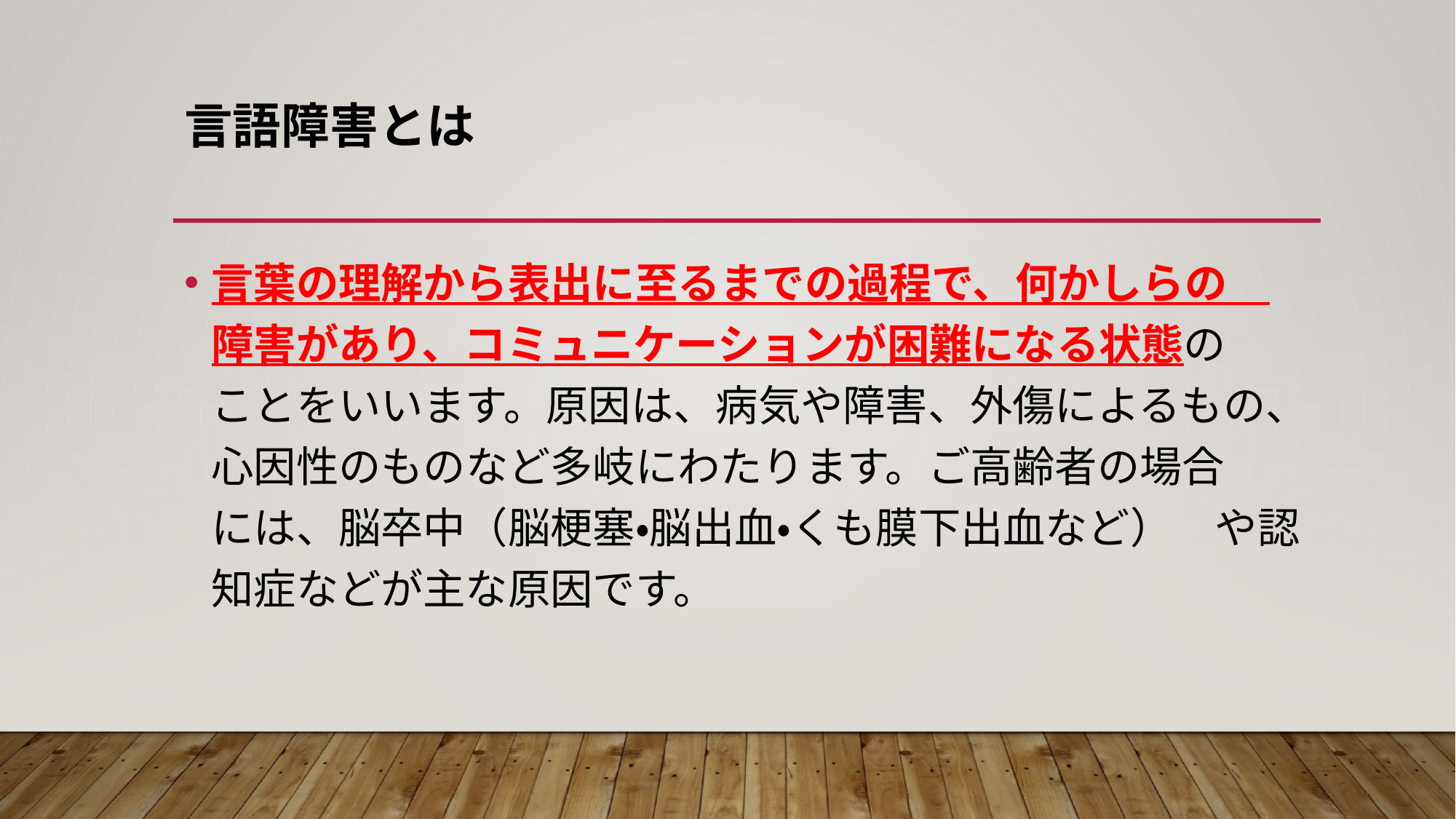

# 言語障害とは
言葉の理解から表出に至るまでの過程で、何かしらの　障害があり、コミュニケーションが困難になる状態の　ことをいいます。原因は、病気や障害、外傷によるもの、心因性のものなど多岐にわたります。ご高齢者の場合　には、脳卒中（脳梗塞・脳出血・くも膜下出血など）　や認知症などが主な原因です。